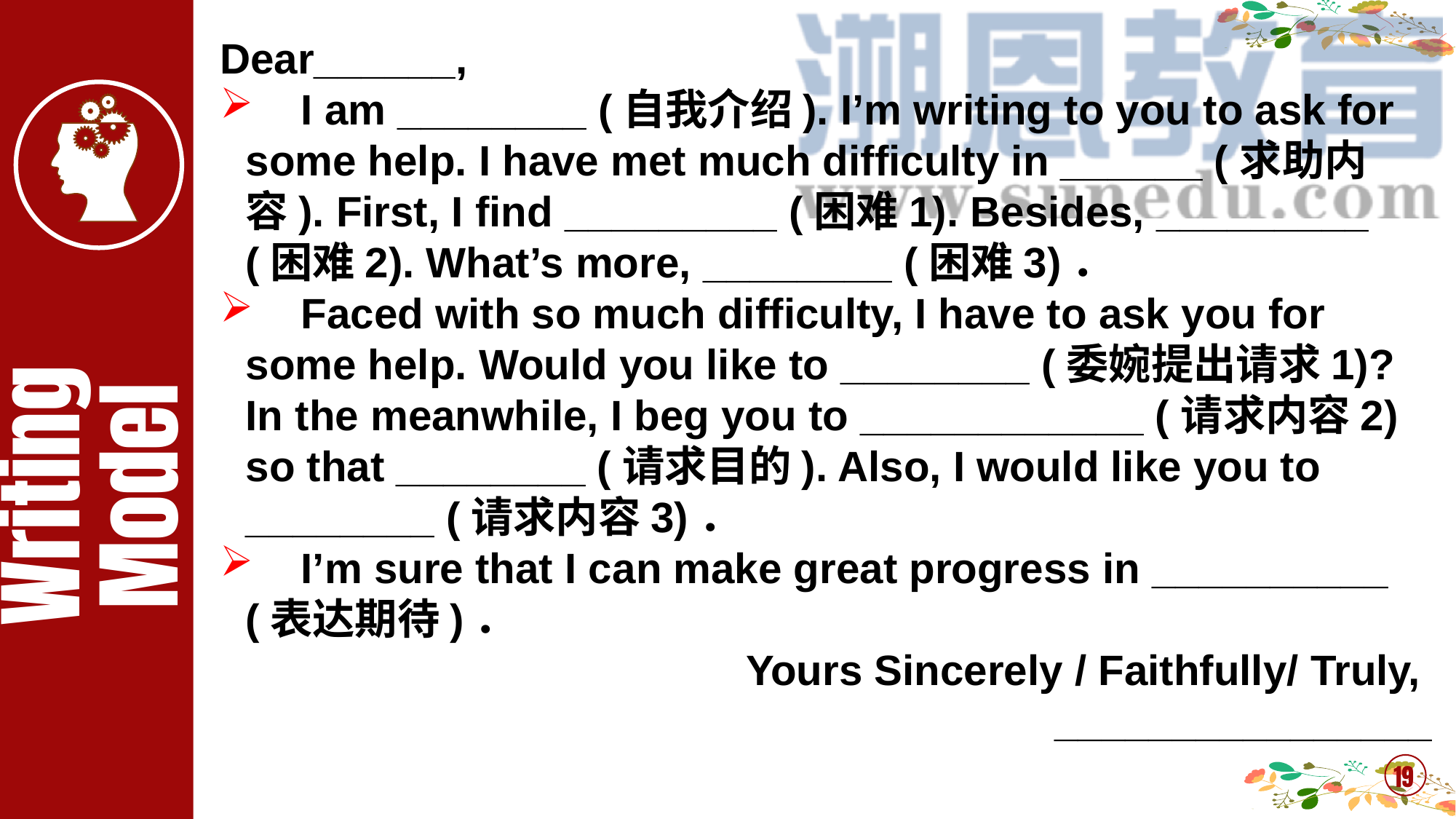

Dear______,
    I am ________ (自我介绍). I’m writing to you to ask for some help. I have met much difficulty in ______ (求助内容). First, I find _________ (困难1). Besides, _________ (困难2). What’s more, ________ (困难3)．
    Faced with so much difficulty, I have to ask you for some help. Would you like to ________ (委婉提出请求1)? In the meanwhile, I beg you to ____________ (请求内容2) so that ________ (请求目的). Also, I would like you to ________ (请求内容3)．
    I’m sure that I can make great progress in __________ (表达期待)．
Yours Sincerely / Faithfully/ Truly,
________________

Writing
Model

19